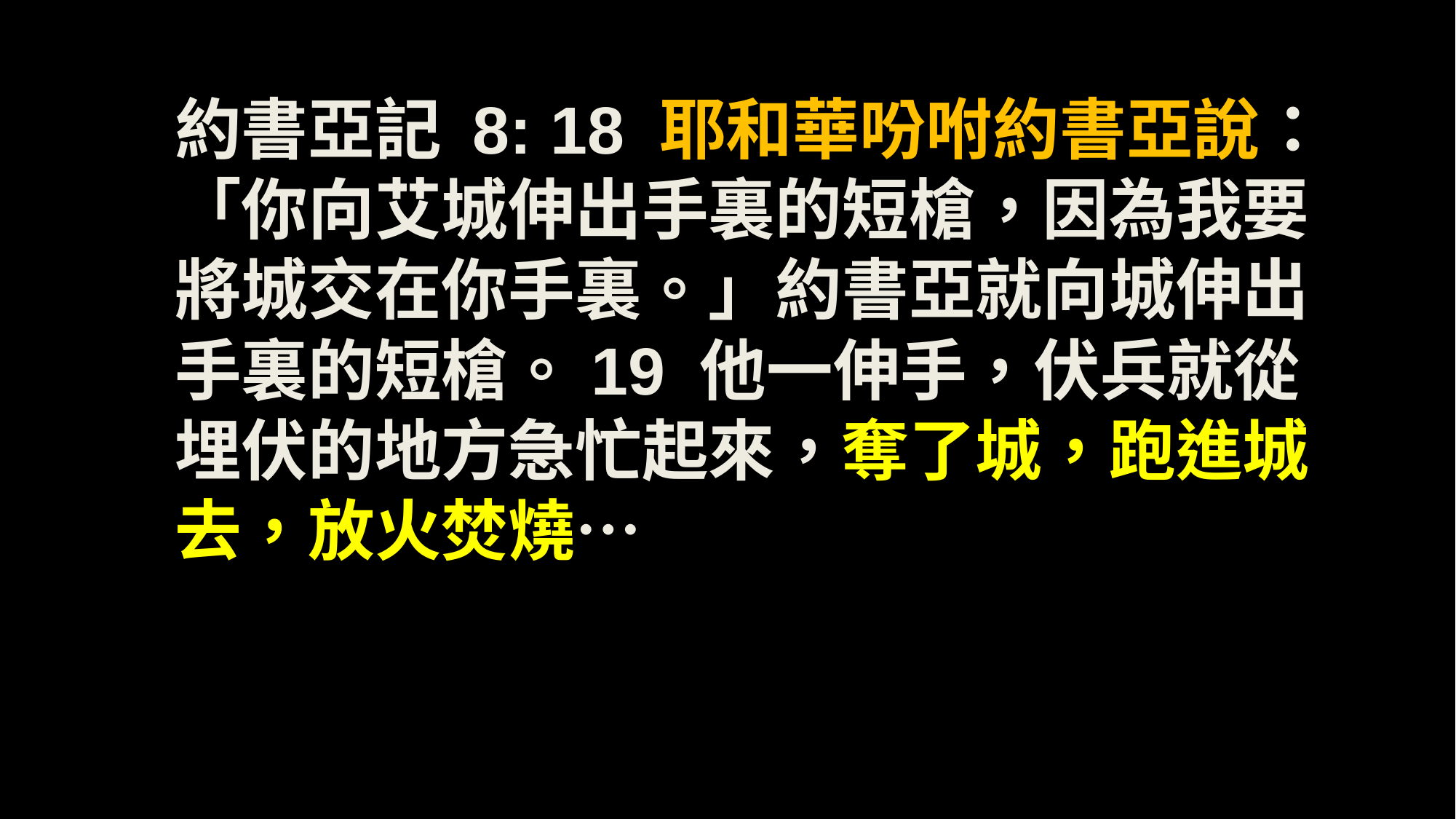

約書亞記 8: 18 耶和華吩咐約書亞說：「你向艾城伸出手裏的短槍，因為我要將城交在你手裏。」約書亞就向城伸出手裏的短槍。19 他一伸手，伏兵就從埋伏的地方急忙起來，奪了城，跑進城去，放火焚燒…